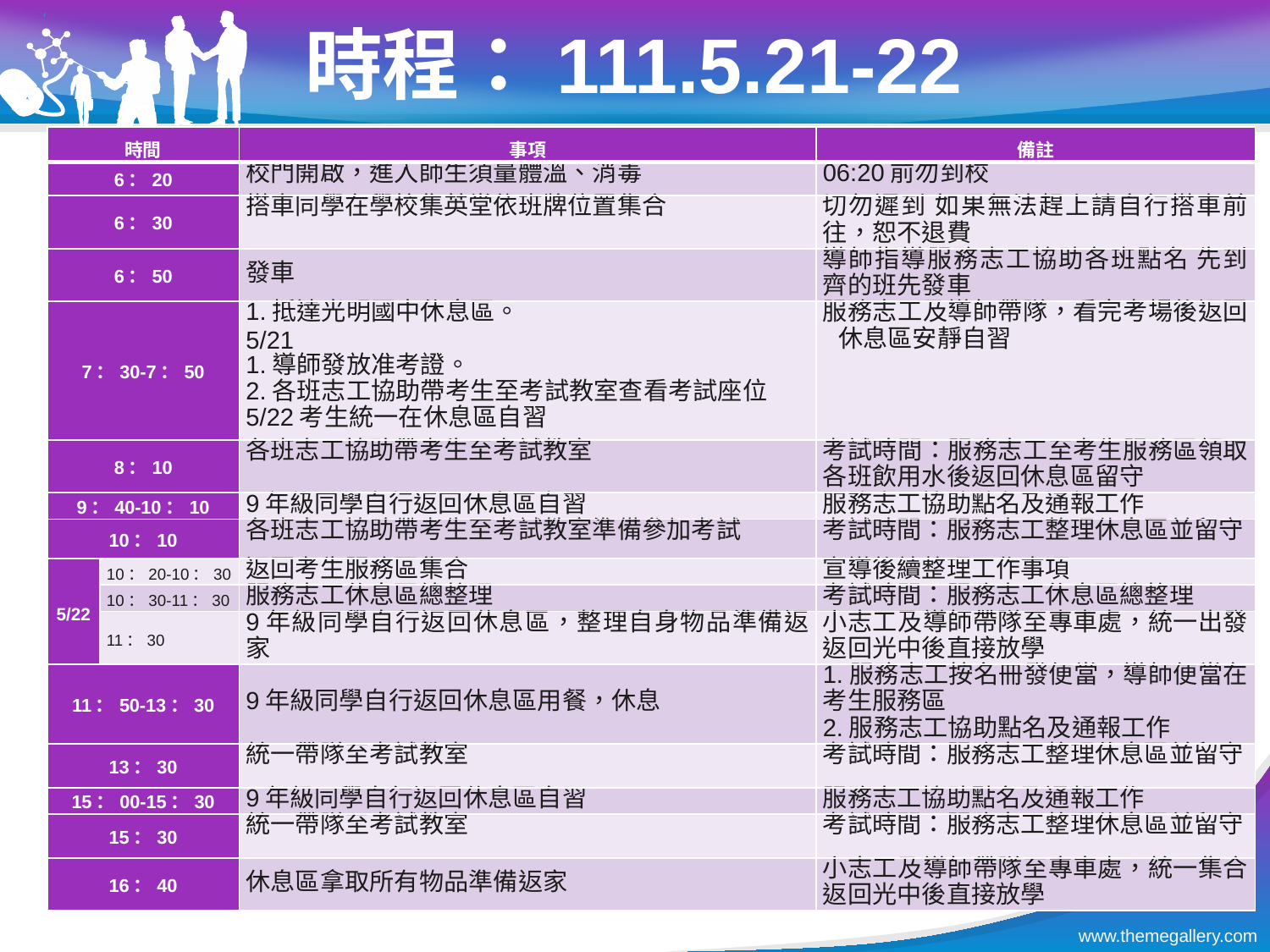

# 時程：111.5.21-22
| 時間 |  | 事項 | 備註 |
| --- | --- | --- | --- |
| 6：20 |  | 校門開啟，進入師生須量體溫、消毒 | 06:20前勿到校 |
| 6：30 |  | 搭車同學在學校集英堂依班牌位置集合 | 切勿遲到 如果無法趕上請自行搭車前往，恕不退費 |
| 6：50 |  | 發車 | 導師指導服務志工協助各班點名 先到齊的班先發車 |
| 7：30-7：50 |  | 1.抵達光明國中休息區。 5/21 1.導師發放准考證。 2.各班志工協助帶考生至考試教室查看考試座位 5/22考生統一在休息區自習 | 服務志工及導師帶隊，看完考場後返回休息區安靜自習 |
| 8：10 |  | 各班志工協助帶考生至考試教室 | 考試時間：服務志工至考生服務區領取各班飲用水後返回休息區留守 |
| 9：40-10：10 |  | 9年級同學自行返回休息區自習 | 服務志工協助點名及通報工作 |
| 10：10 |  | 各班志工協助帶考生至考試教室準備參加考試 | 考試時間：服務志工整理休息區並留守 |
| 5/22 | 10：20-10：30 | 返回考生服務區集合 | 宣導後續整理工作事項 |
|  | 10：30-11：30 | 服務志工休息區總整理 | 考試時間：服務志工休息區總整理 |
|  | 11：30 | 9年級同學自行返回休息區，整理自身物品準備返家 | 小志工及導師帶隊至專車處，統一出發返回光中後直接放學 |
| 11：50-13：30 |  | 9年級同學自行返回休息區用餐，休息 | 1.服務志工按名冊發便當，導師便當在考生服務區 2.服務志工協助點名及通報工作 |
| 13：30 |  | 統一帶隊至考試教室 | 考試時間：服務志工整理休息區並留守 |
| 15：00-15：30 |  | 9年級同學自行返回休息區自習 | 服務志工協助點名及通報工作 |
| 15：30 |  | 統一帶隊至考試教室 | 考試時間：服務志工整理休息區並留守 |
| 16：40 |  | 休息區拿取所有物品準備返家 | 小志工及導師帶隊至專車處，統一集合返回光中後直接放學 |